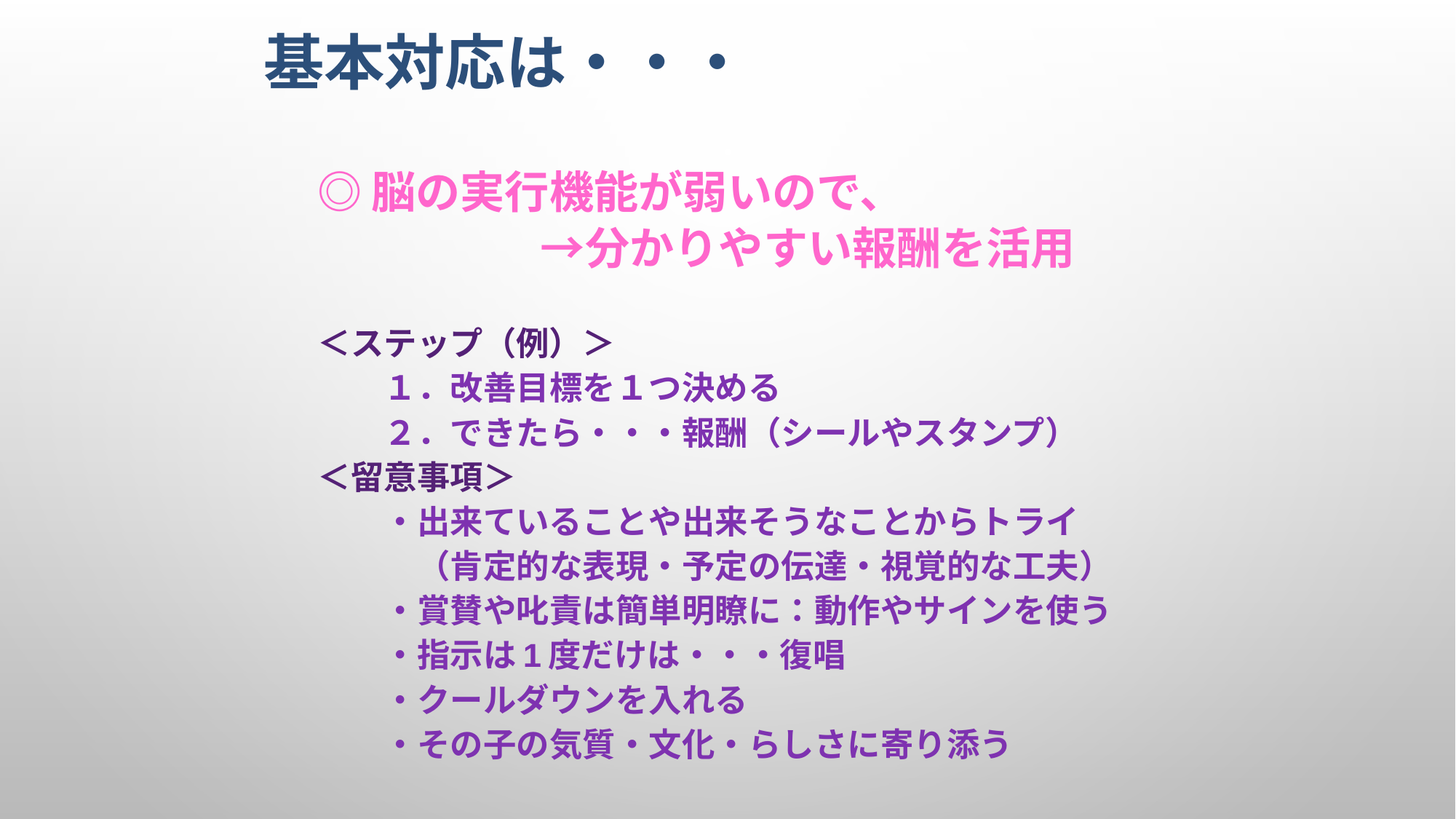

# 基本対応は・・・

◎脳の実行機能が弱いので、
　　　　　→分かりやすい報酬を活用

＜ステップ（例）＞
　　１．改善目標を１つ決める
　　２．できたら・・・報酬（シールやスタンプ）
＜留意事項＞
　　・出来ていることや出来そうなことからトライ
　　　（肯定的な表現・予定の伝達・視覚的な工夫）
　　・賞賛や叱責は簡単明瞭に：動作やサインを使う
　　・指示は1度だけは・・・復唱
　　・クールダウンを入れる
　　・その子の気質・文化・らしさに寄り添う